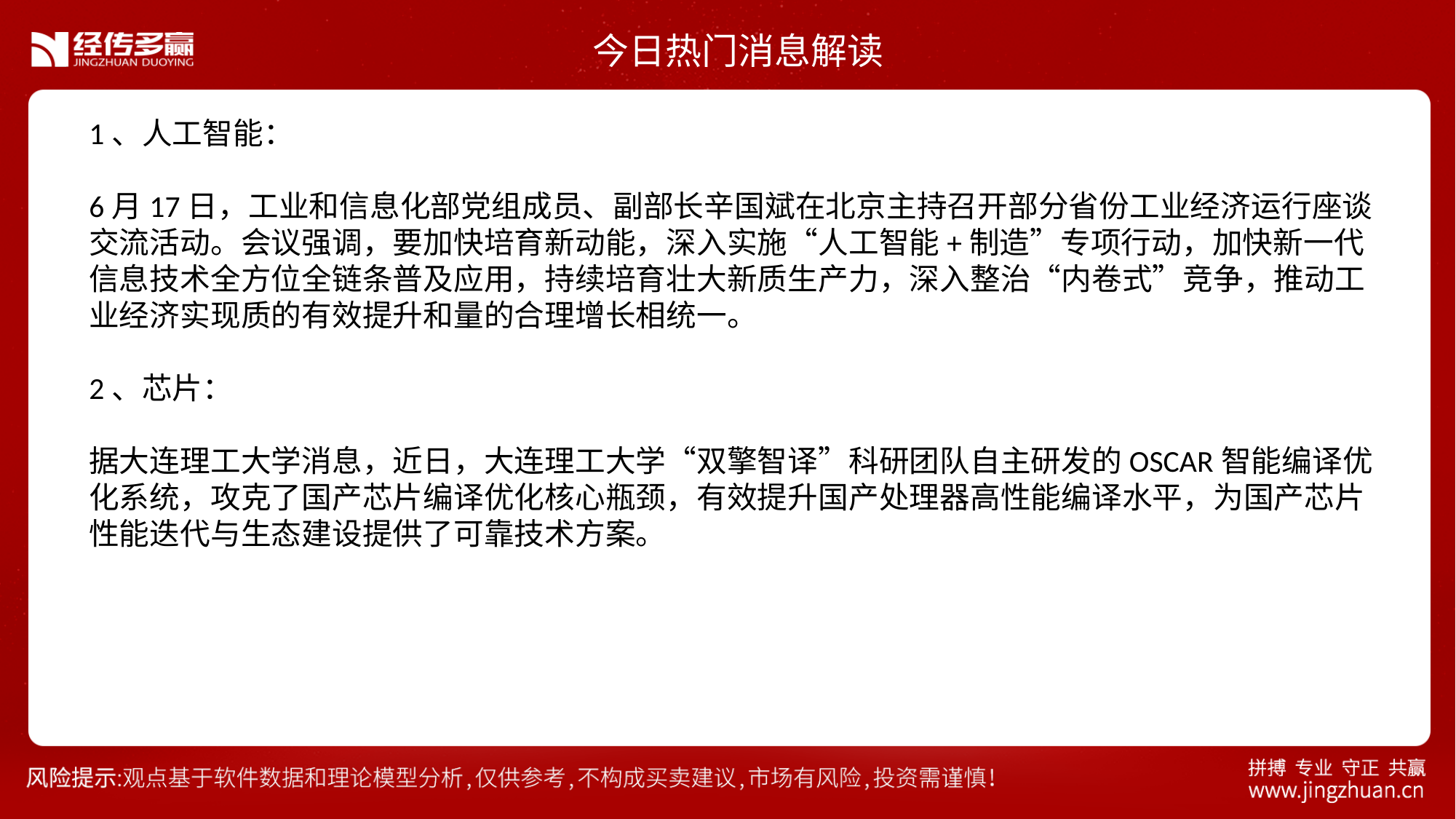

今日热门消息解读
1、人工智能：

6月17日，工业和信息化部党组成员、副部长辛国斌在北京主持召开部分省份工业经济运行座谈交流活动。会议强调，要加快培育新动能，深入实施“人工智能+制造”专项行动，加快新一代信息技术全方位全链条普及应用，持续培育壮大新质生产力，深入整治“内卷式”竞争，推动工业经济实现质的有效提升和量的合理增长相统一。

2、芯片：

据大连理工大学消息，近日，大连理工大学“双擎智译”科研团队自主研发的OSCAR智能编译优化系统，攻克了国产芯片编译优化核心瓶颈，有效提升国产处理器高性能编译水平，为国产芯片性能迭代与生态建设提供了可靠技术方案。